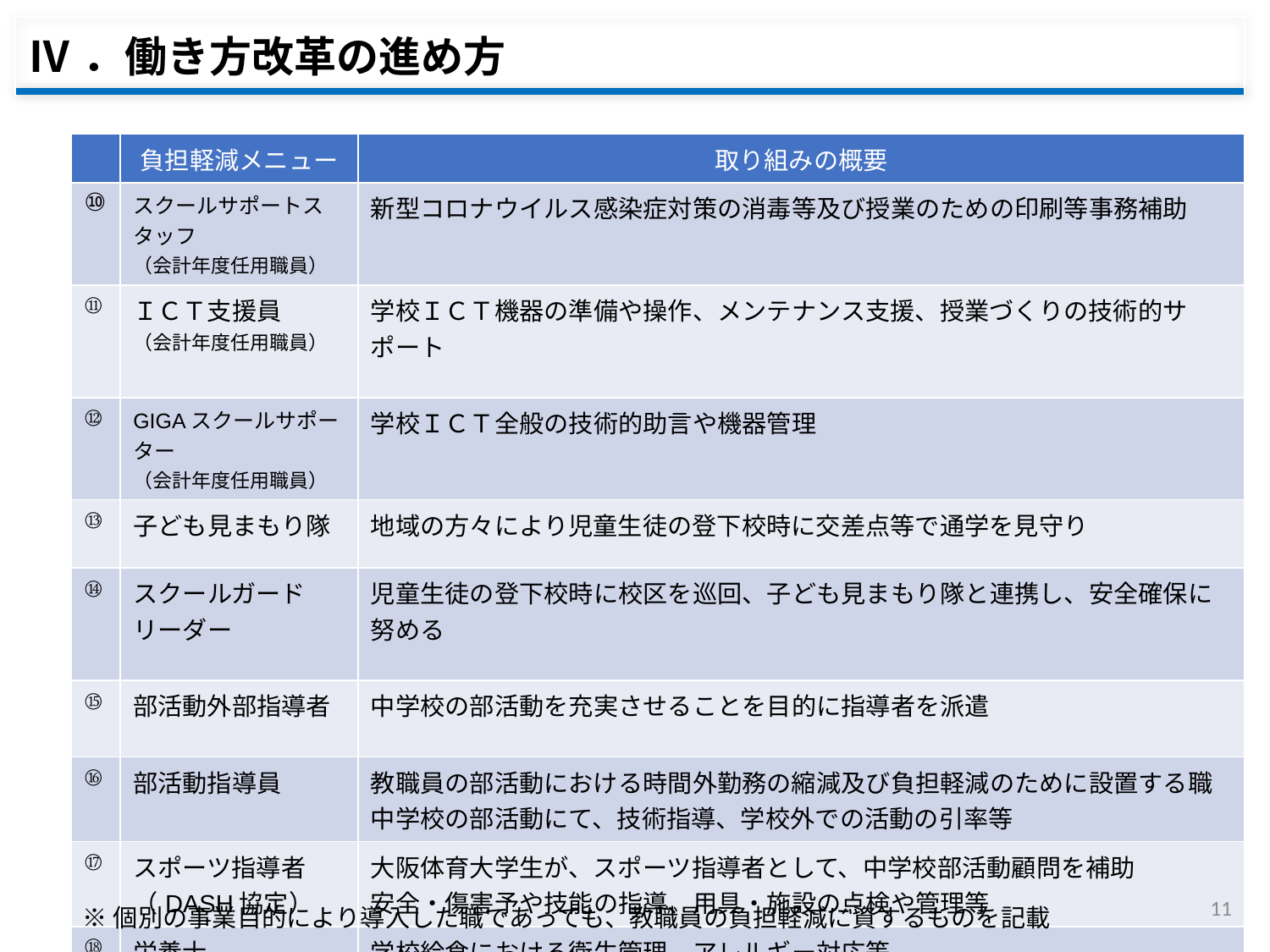

| Ⅳ．働き方改革の進め方 |
| --- |
|  | 負担軽減メニュー | 取り組みの概要 |
| --- | --- | --- |
| ⑩ | スクールサポートスタッフ （会計年度任用職員） | 新型コロナウイルス感染症対策の消毒等及び授業のための印刷等事務補助 |
| ⑪ | ＩＣＴ支援員 （会計年度任用職員） | 学校ＩＣＴ機器の準備や操作、メンテナンス支援、授業づくりの技術的サポート |
| ⑫ | GIGAスクールサポーター （会計年度任用職員） | 学校ＩＣＴ全般の技術的助言や機器管理 |
| ⑬ | 子ども見まもり隊 | 地域の方々により児童生徒の登下校時に交差点等で通学を見守り |
| ⑭ | スクールガードリーダー | 児童生徒の登下校時に校区を巡回、子ども見まもり隊と連携し、安全確保に努める |
| ⑮ | 部活動外部指導者 | 中学校の部活動を充実させることを目的に指導者を派遣 |
| ⑯ | 部活動指導員 | 教職員の部活動における時間外勤務の縮減及び負担軽減のために設置する職 中学校の部活動にて、技術指導、学校外での活動の引率等 |
| ⑰ | スポーツ指導者（DASH協定） | 大阪体育大学生が、スポーツ指導者として、中学校部活動顧問を補助 安全・傷害予や技能の指導、用具・施設の点検や管理等 |
| ⑱ | 栄養士 （会計年度任用職員） | 学校給食における衛生管理、アレルギー対応等 |
| ⑲ | 学習支援員 | 放課後や長期休業期間中の補習学習の支援、授業中の個別学習支援 |
11
※個別の事業目的により導入した職であっても、教職員の負担軽減に資するものを記載